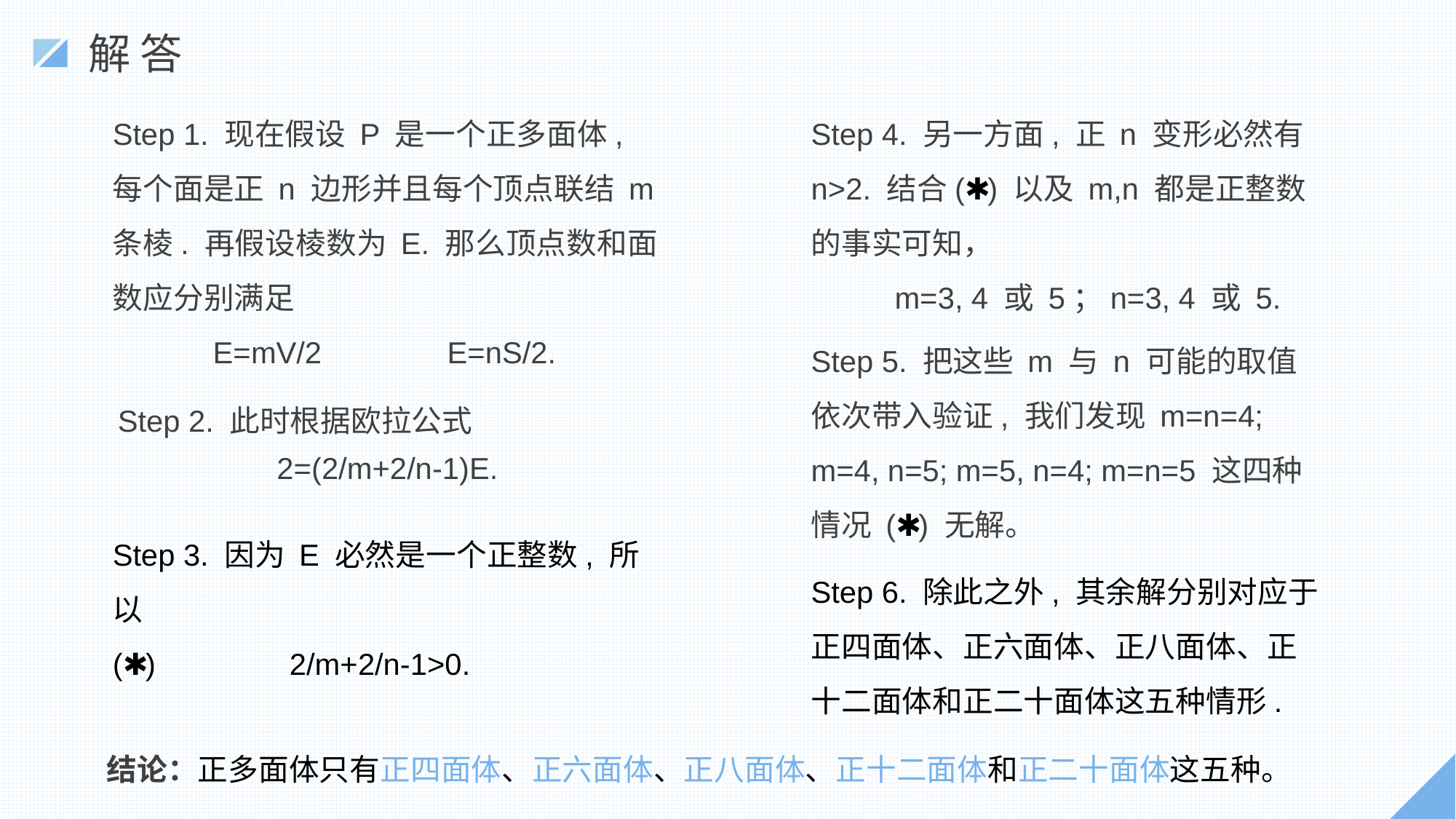

解答
Step 4. 另一方面, 正 n 变形必然有 n>2. 结合(✱) 以及 m,n 都是正整数的事实可知，
          m=3, 4 或 5；n=3, 4 或 5.

Step 1. 现在假设 P 是一个正多面体, 每个面是正 n 边形并且每个顶点联结 m 条棱. 再假设棱数为 E. 那么顶点数和面数应分别满足
            E=mV/2               E=nS/2.
Step 5. 把这些 m 与 n 可能的取值依次带入验证, 我们发现 m=n=4; m=4, n=5; m=5, n=4; m=n=5 这四种情况 (✱) 无解。
Step 2. 此时根据欧拉公式
                   2=(2/m+2/n-1)E.

Step 3. 因为 E 必然是一个正整数, 所以
(✱)                2/m+2/n-1>0.
Step 6. 除此之外, 其余解分别对应于正四面体、正六面体、正八面体、正十二面体和正二十面体这五种情形.
结论：正多面体只有正四面体、正六面体、正八面体、正十二面体和正二十面体这五种。